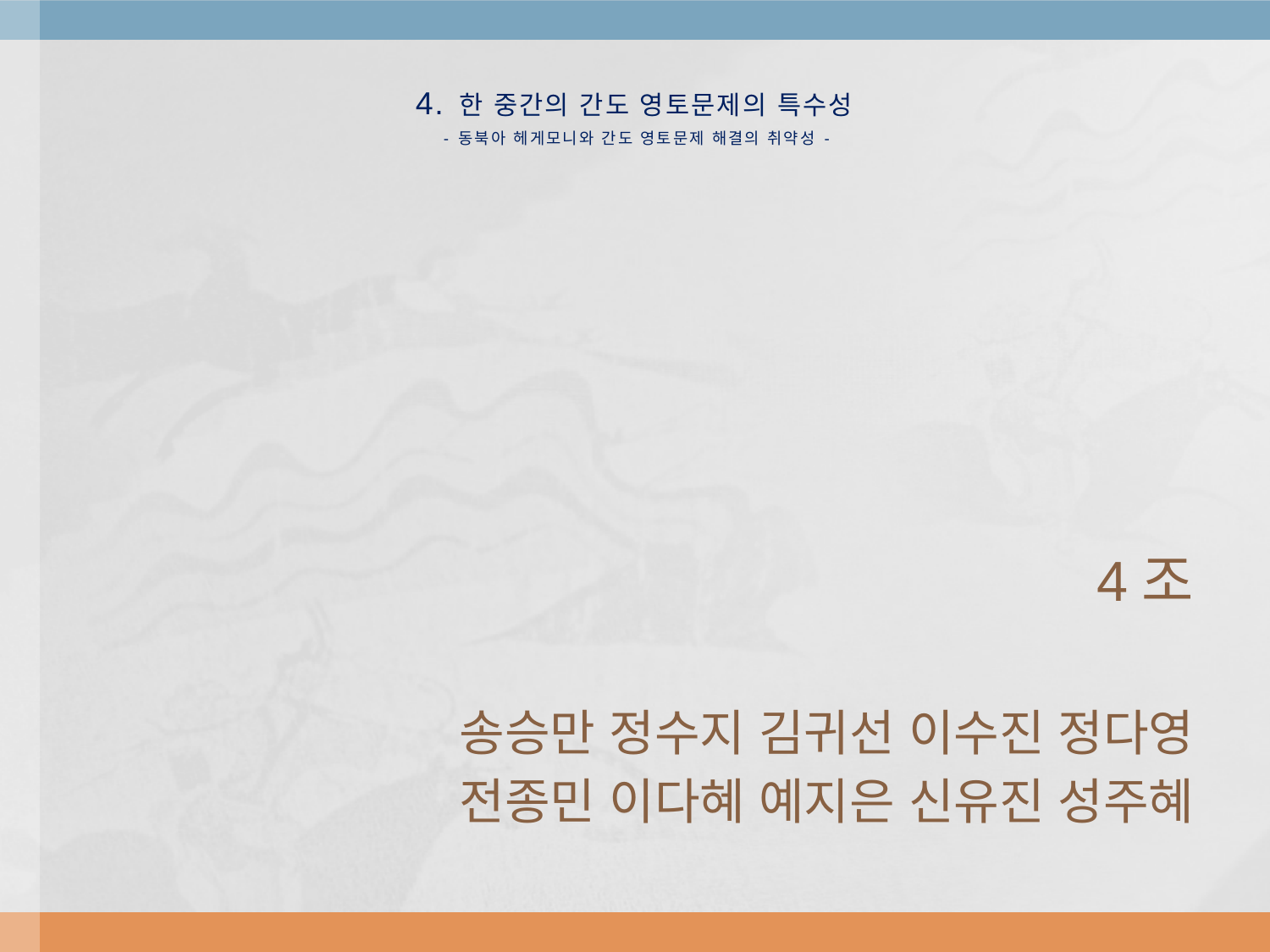

# 4. 한 중간의 간도 영토문제의 특수성  - 동북아 헤게모니와 간도 영토문제 해결의 취약성 -

4조

송승만 정수지 김귀선 이수진 정다영
전종민 이다혜 예지은 신유진 성주혜